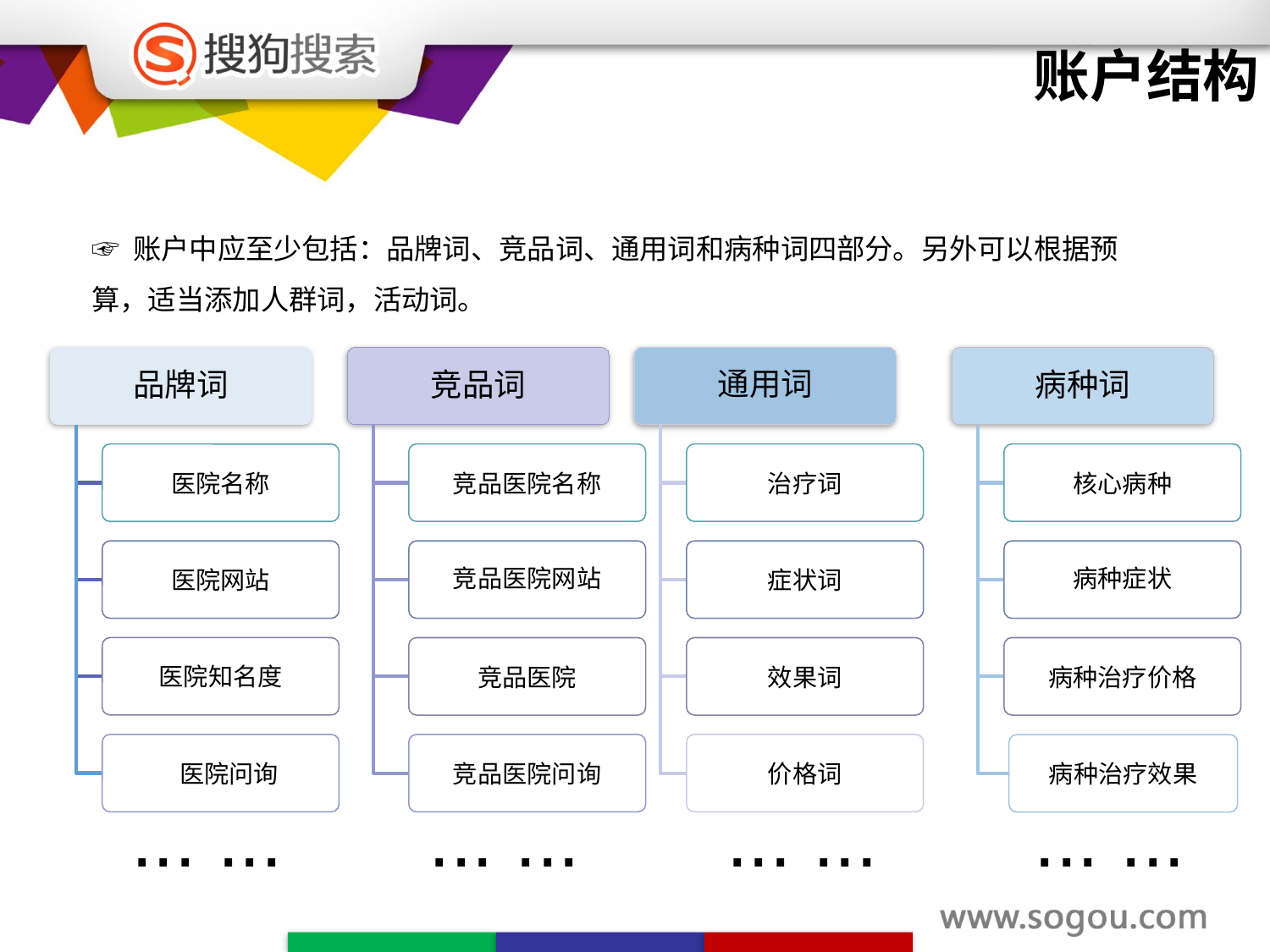

# 账户结构
☞ 账户中应至少包括：品牌词、竞品词、通用词和病种词四部分。另外可以根据预算，适当添加人群词，活动词。
品牌词
医院名称
医院网站
医院知名度
  医院问询
竞品词
竞品医院名称
竞品医院网站
竞品医院
竞品医院问询
通用词
治疗词
症状词
效果词
价格词
病种词
核心病种
病种症状
病种治疗价格
病种治疗效果
... ...
... ...
... ...
... ...